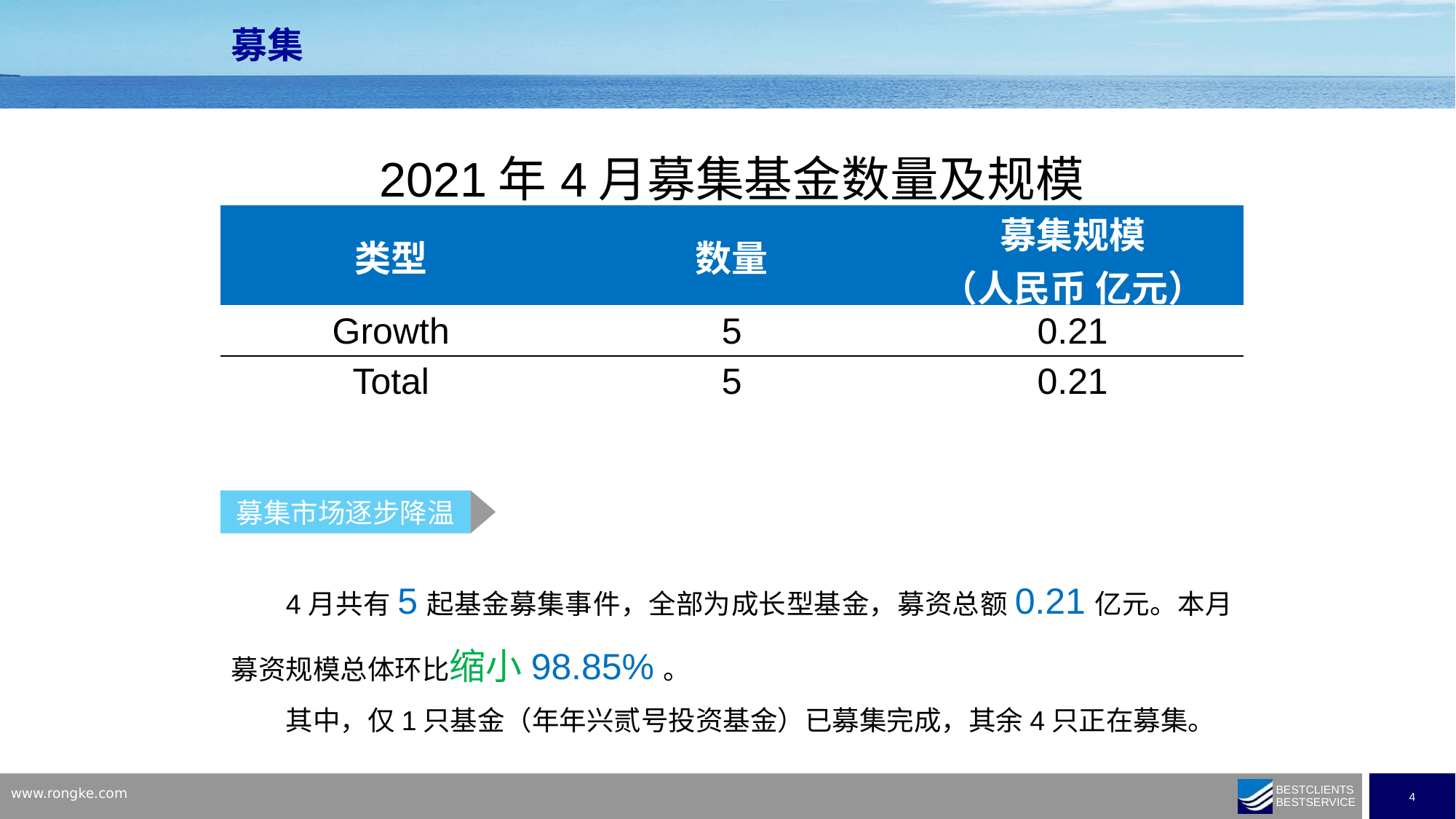

募集
| 2021年4月募集基金数量及规模 |  |  |
| --- | --- | --- |
| 类型 | 数量 | 募集规模 （人民币 亿元） |
| Growth | 5 | 0.21 |
| Total | 5 | 0.21 |
募集市场逐步降温

4月共有5起基金募集事件，全部为成长型基金，募资总额0.21亿元。本月募资规模总体环比缩小98.85%。
其中，仅1只基金（年年兴贰号投资基金）已募集完成，其余4只正在募集。